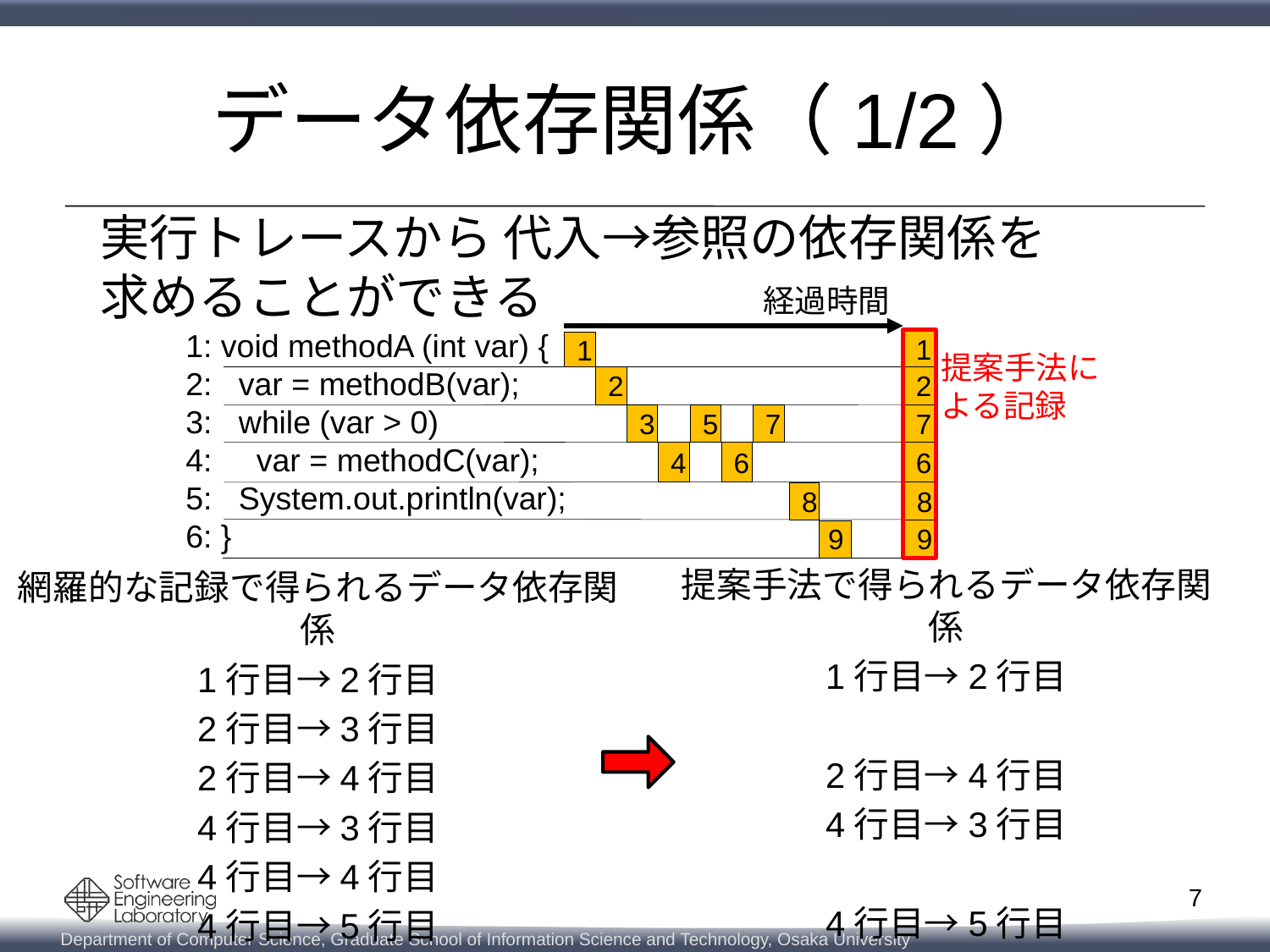

# データ依存関係（1/2）
実行トレースから 代入→参照の依存関係を
求めることができる
経過時間
1: void methodA (int var) {
2:   var = methodB(var);
3:   while (var > 0)
4:     var = methodC(var);
5:   System.out.println(var);
6: }

1
1
提案手法に
よる記録
2
2
3
7
5
7

6
6
4
8
8
9
9

提案手法で得られるデータ依存関係
1行目→2行目

2行目→4行目
4行目→3行目

4行目→5行目
網羅的な記録で得られるデータ依存関係
1行目→2行目
2行目→3行目
2行目→4行目
4行目→3行目
4行目→4行目
4行目→5行目

7